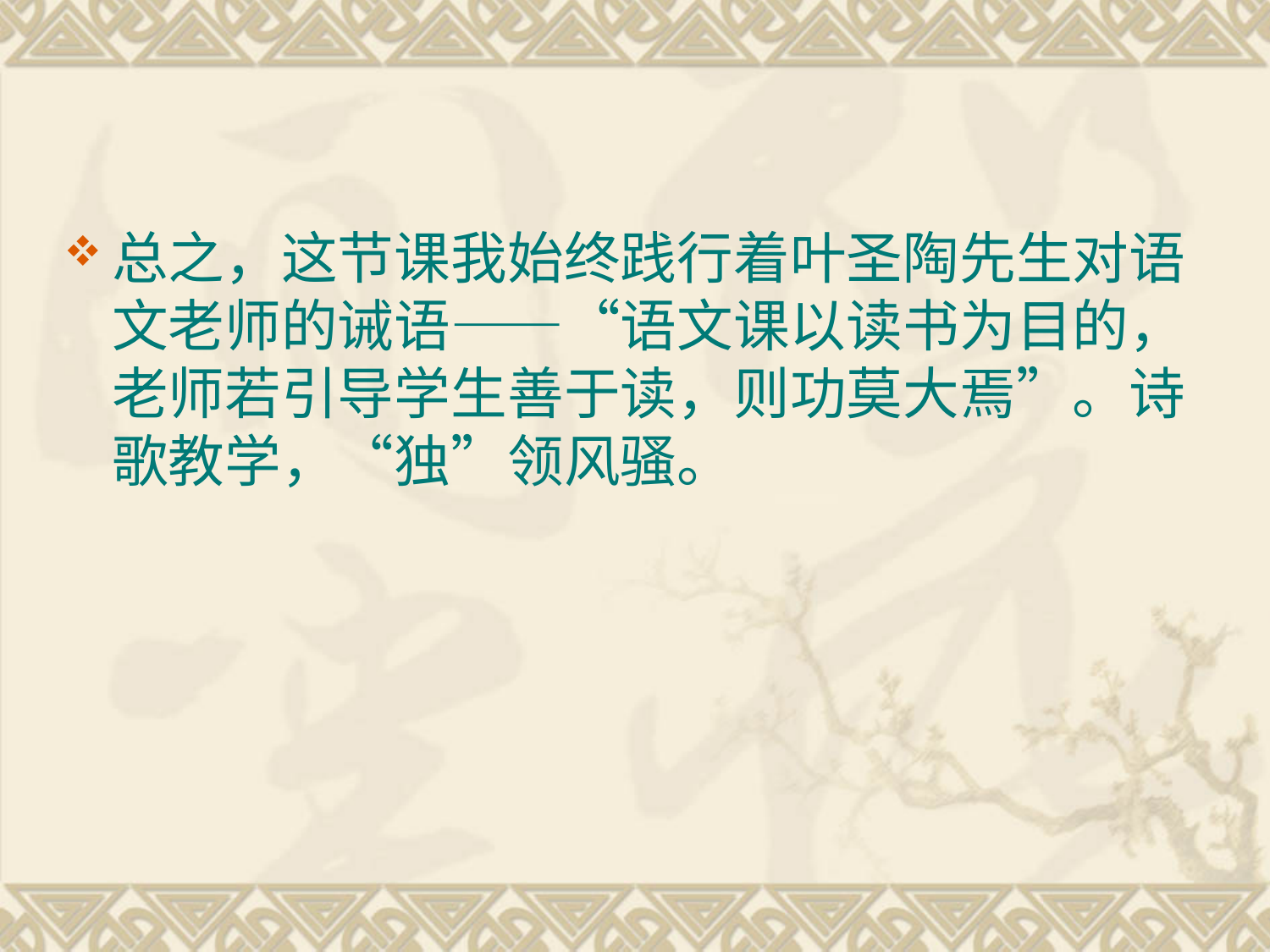

总之，这节课我始终践行着叶圣陶先生对语文老师的诫语——“语文课以读书为目的，老师若引导学生善于读，则功莫大焉”。诗歌教学，“独”领风骚。